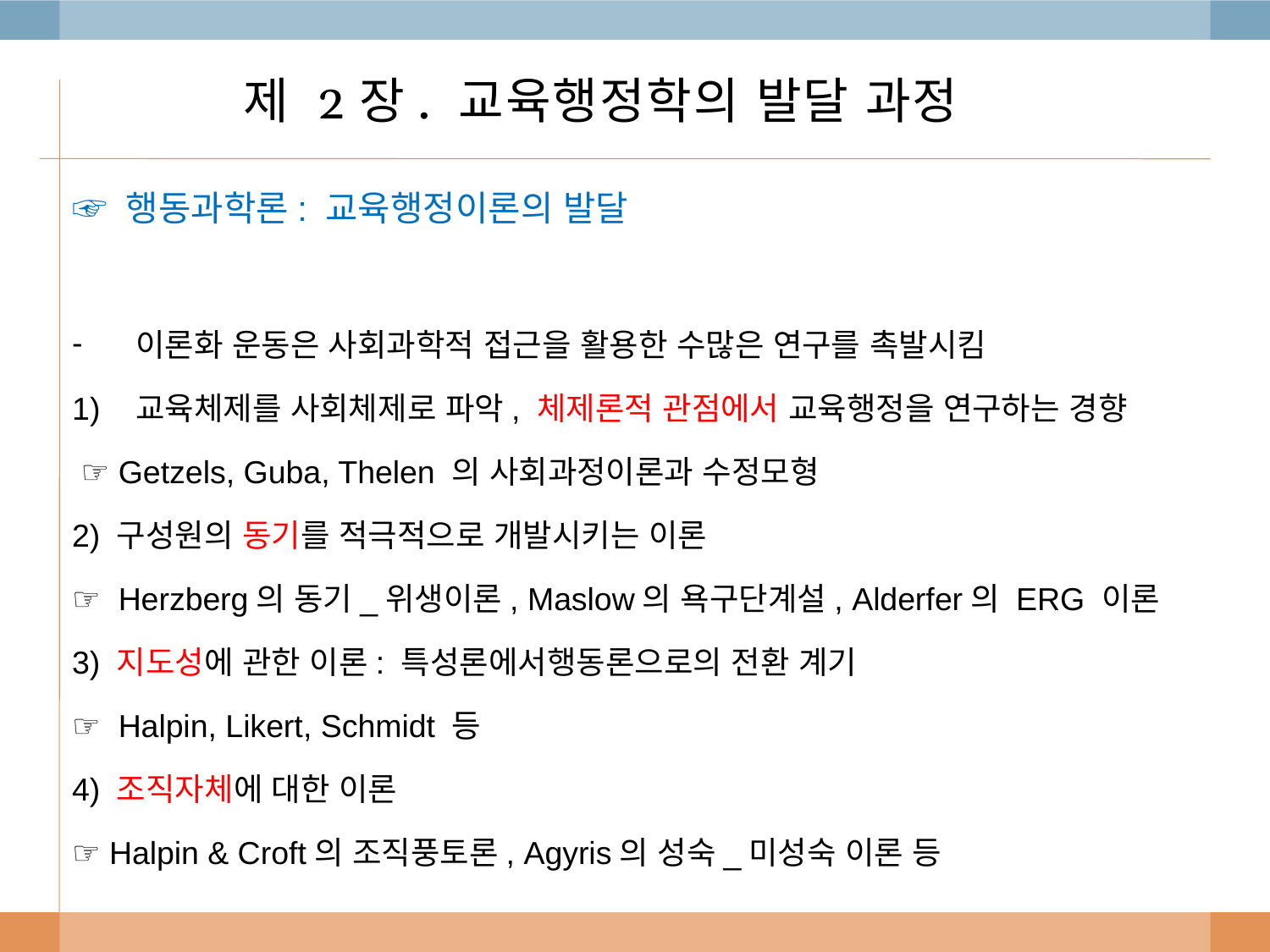

# 제 2장. 교육행정학의 발달 과정
☞ 행동과학론: 교육행정이론의 발달

이론화 운동은 사회과학적 접근을 활용한 수많은 연구를 촉발시킴
교육체제를 사회체제로 파악, 체제론적 관점에서 교육행정을 연구하는 경향
 ☞ Getzels, Guba, Thelen 의 사회과정이론과 수정모형
2) 구성원의 동기를 적극적으로 개발시키는 이론
☞  Herzberg의 동기_위생이론, Maslow의 욕구단계설, Alderfer의 ERG 이론
3) 지도성에 관한 이론: 특성론에서행동론으로의 전환 계기
☞  Halpin, Likert, Schmidt 등
4) 조직자체에 대한 이론
☞ Halpin & Croft의 조직풍토론, Agyris의 성숙_미성숙 이론 등